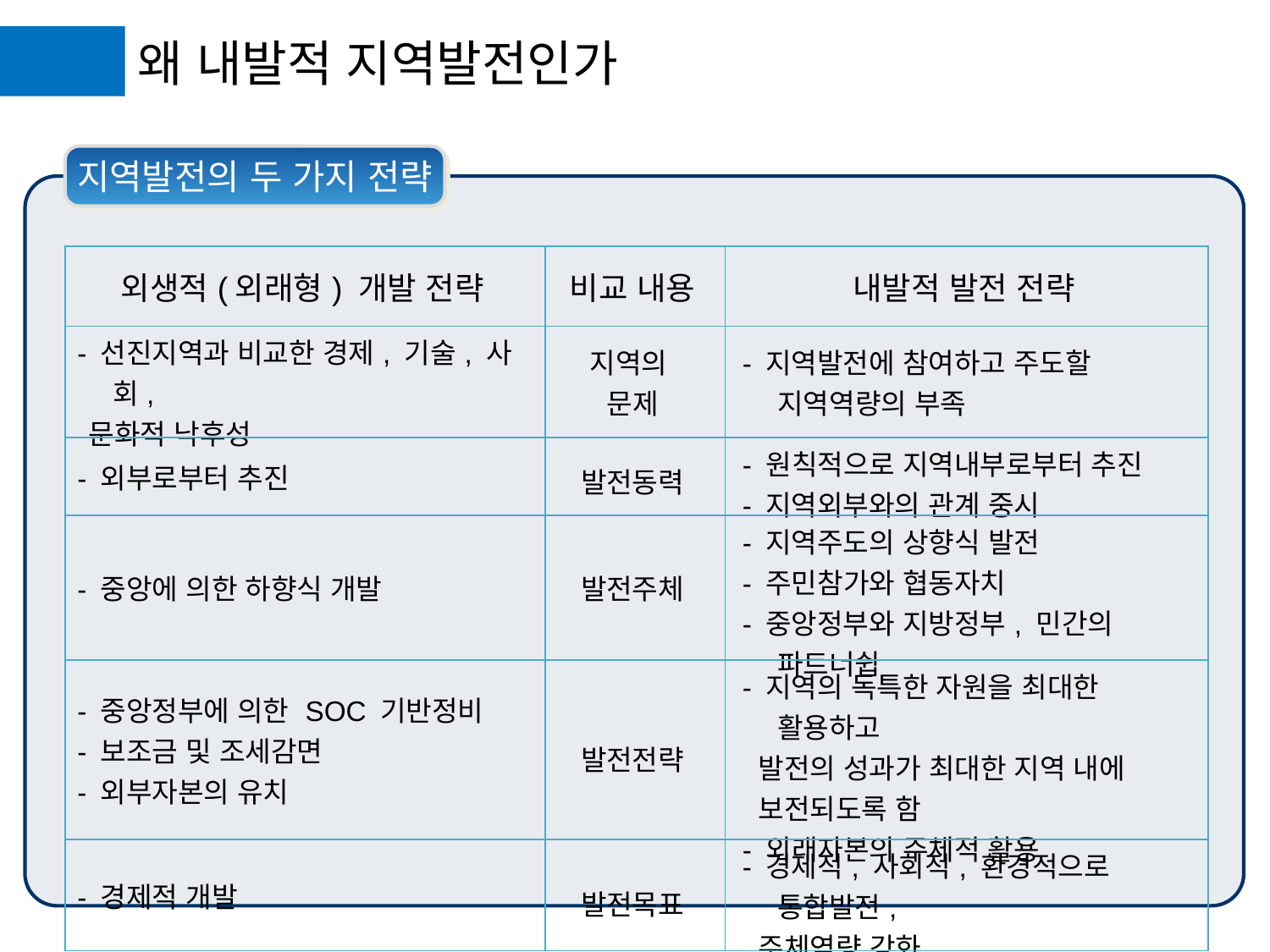

왜 내발적 지역발전인가
지역발전의 두 가지 전략

| 외생적(외래형) 개발 전략 | 비교 내용 | 내발적 발전 전략 |
| --- | --- | --- |
| - 선진지역과 비교한 경제, 기술, 사회, 문화적 낙후성 | 지역의 문제 | - 지역발전에 참여하고 주도할 지역역량의 부족 |
| - 외부로부터 추진 | 발전동력 | - 원칙적으로 지역내부로부터 추진 - 지역외부와의 관계 중시 |
| - 중앙에 의한 하향식 개발 | 발전주체 | - 지역주도의 상향식 발전 - 주민참가와 협동자치 - 중앙정부와 지방정부, 민간의 파트너쉽 |
| - 중앙정부에 의한 SOC 기반정비 - 보조금 및 조세감면 - 외부자본의 유치 | 발전전략 | - 지역의 독특한 자원을 최대한 활용하고 발전의 성과가 최대한 지역 내에 보전되도록 함 - 외래자본의 주체적 활용 |
| - 경제적 개발 | 발전목표 | - 경제적, 사회적, 환경적으로 통합발전, 주체역량 강화 |